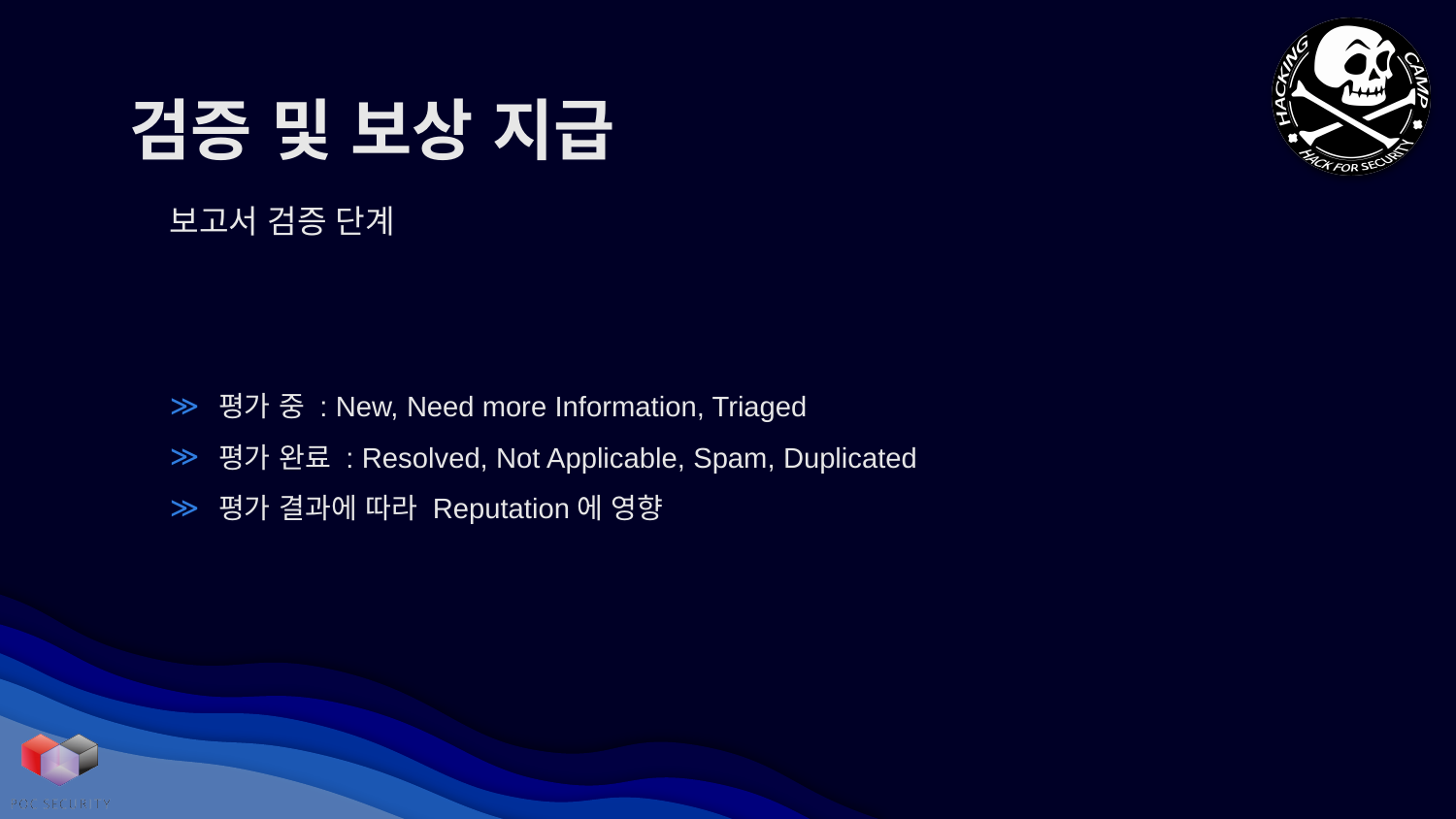

# 검증 및 보상 지급
보고서 검증 단계
평가 중 : New, Need more Information, Triaged
평가 완료 : Resolved, Not Applicable, Spam, Duplicated
평가 결과에 따라 Reputation에 영향